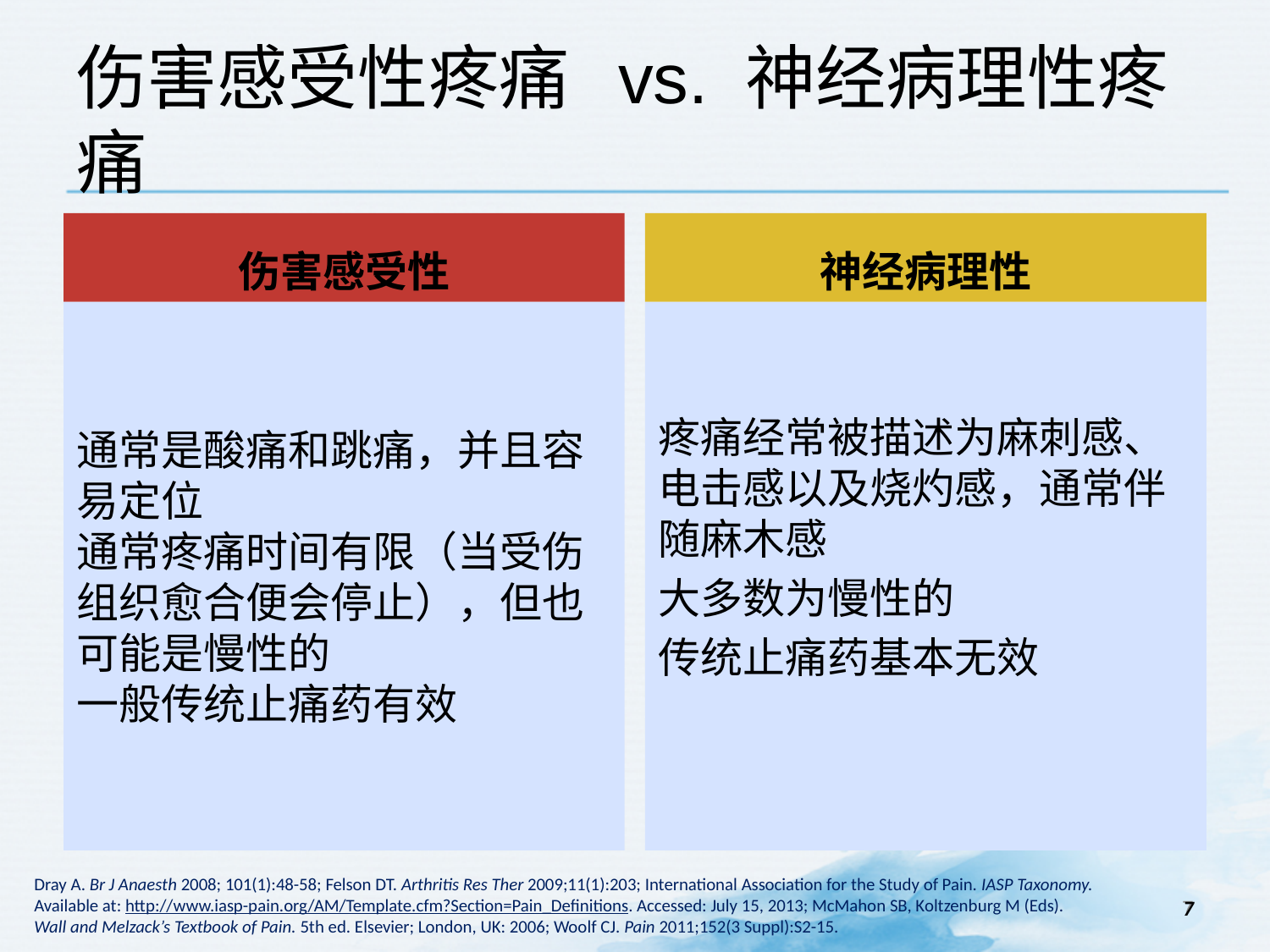

伤害感受性疼痛  vs. 神经病理性疼痛
伤害感受性
神经病理性
通常是酸痛和跳痛，并且容易定位
通常疼痛时间有限（当受伤组织愈合便会停止），但也可能是慢性的
一般传统止痛药有效
疼痛经常被描述为麻刺感、电击感以及烧灼感，通常伴随麻木感
大多数为慢性的
传统止痛药基本无效

Dray A. Br J Anaesth 2008; 101(1):48-58; Felson DT. Arthritis Res Ther 2009;11(1):203; International Association for the Study of Pain. IASP Taxonomy. Available at: http://www.iasp-pain.org/AM/Template.cfm?Section=Pain_Definitions. Accessed: July 15, 2013; McMahon SB, Koltzenburg M (Eds).
Wall and Melzack’s Textbook of Pain. 5th ed. Elsevier; London, UK: 2006; Woolf CJ. Pain 2011;152(3 Suppl):S2-15.
7
7